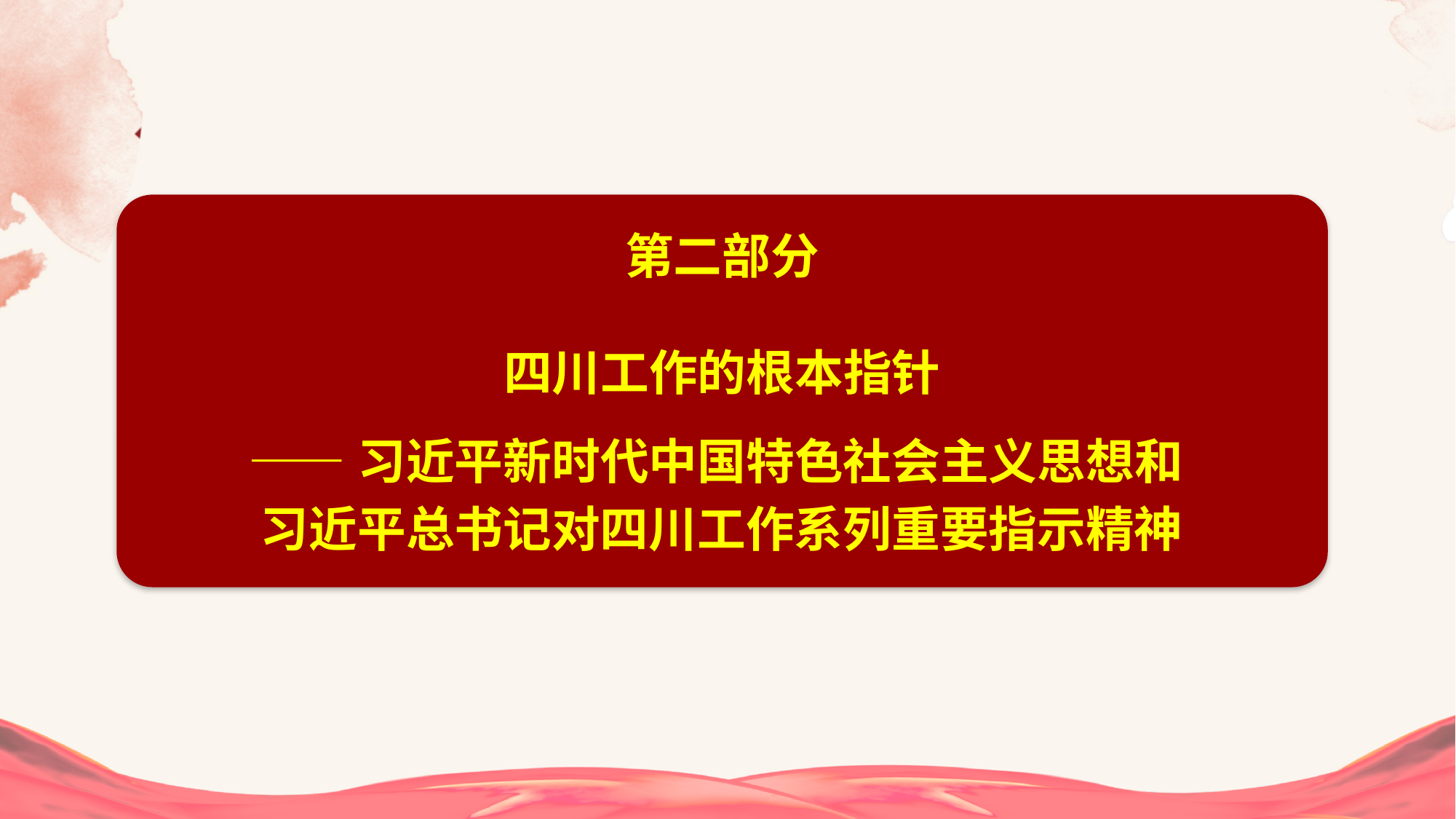

第二部分

四川工作的根本指针

          ——习近平新时代中国特色社会主义思想和
          习近平总书记对四川工作系列重要指示精神